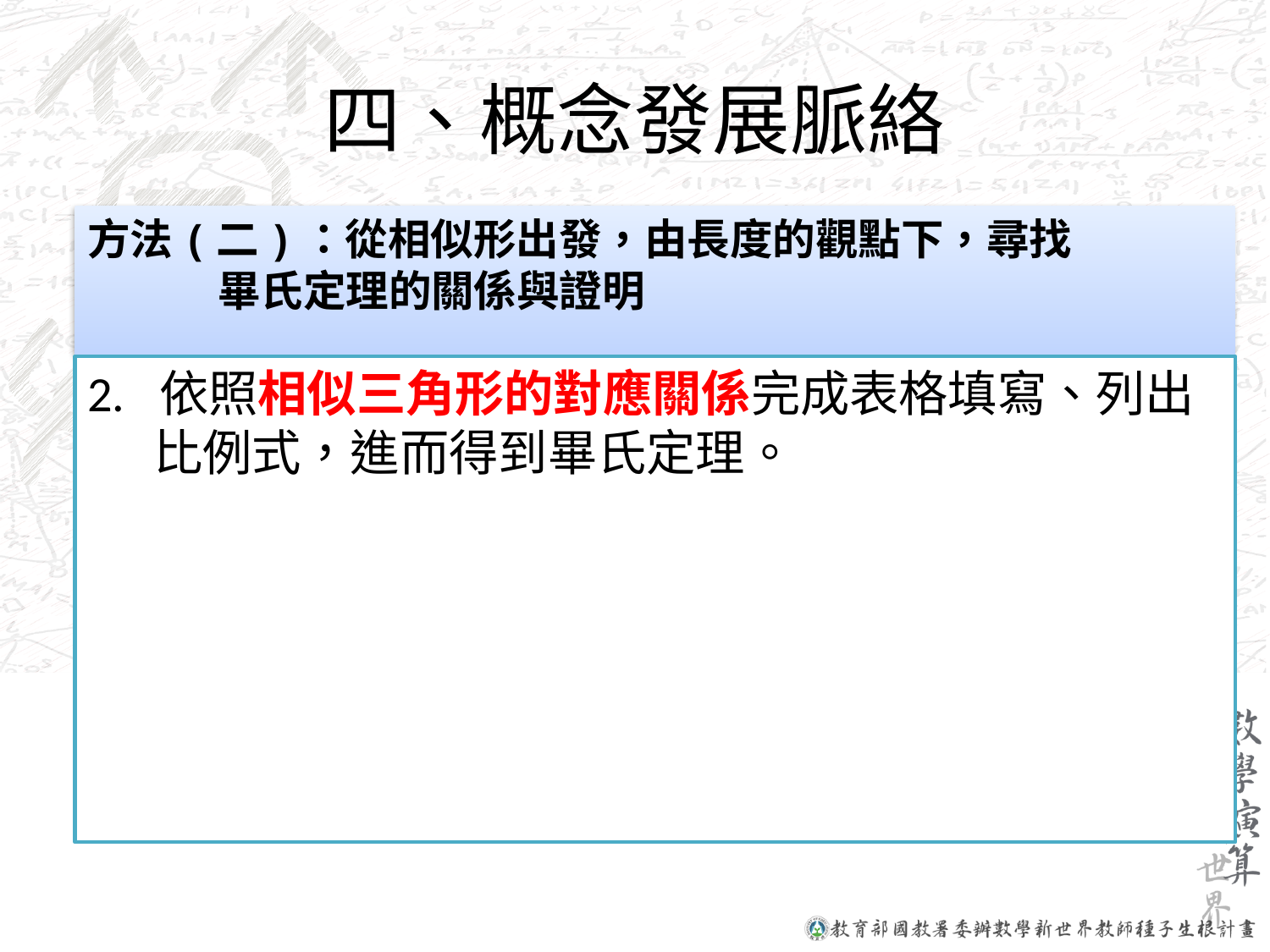

# 四、概念發展脈絡
方法(二)：從相似形出發，由長度的觀點下，尋找
       畢氏定理的關係與證明

2.  依照相似三角形的對應關係完成表格填寫、列出
      比例式，進而得到畢氏定理。